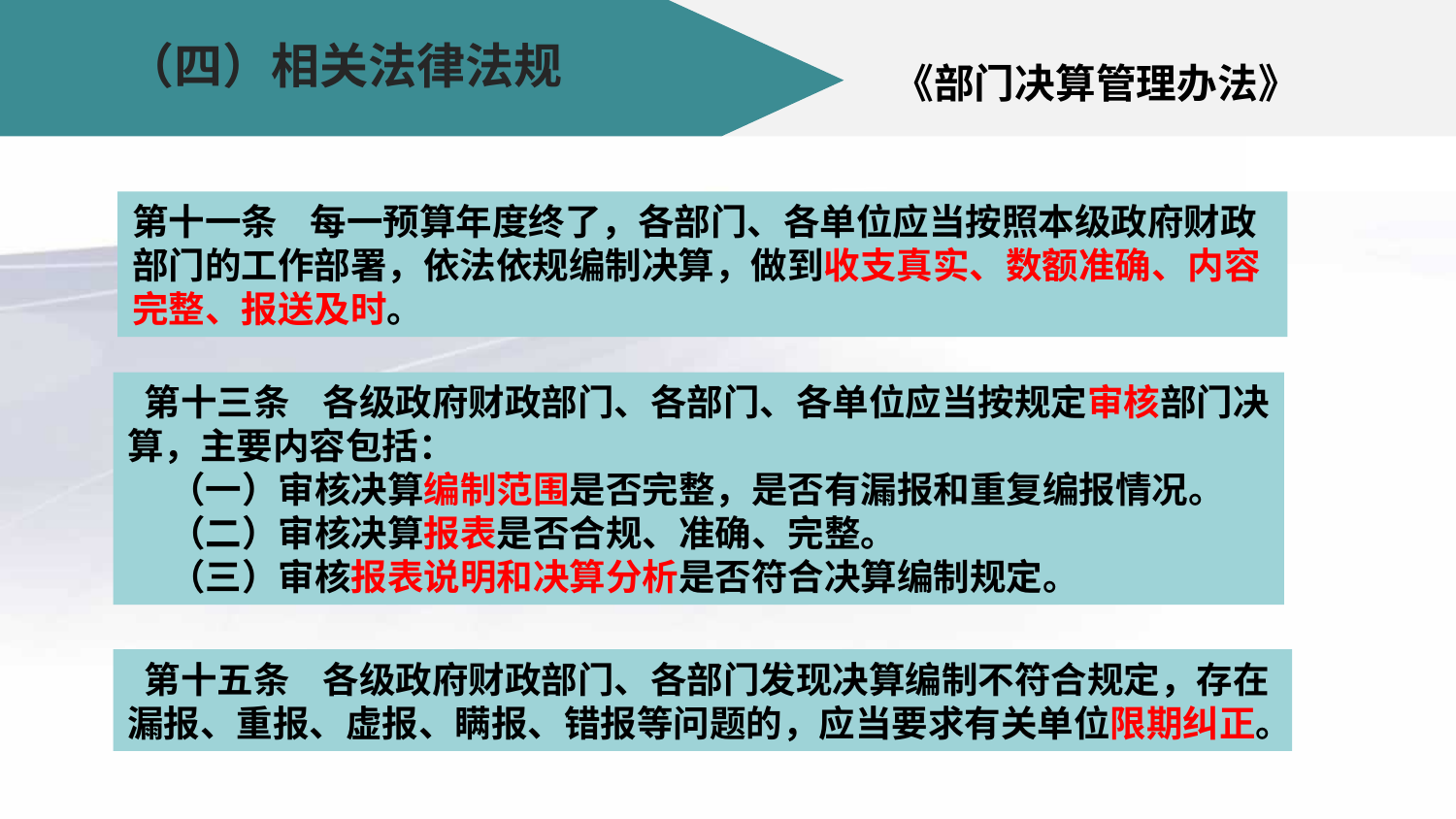

（四）相关法律法规
# 《部门决算管理办法》
第十一条    每一预算年度终了，各部门、各单位应当按照本级政府财政部门的工作部署，依法依规编制决算，做到收支真实、数额准确、内容完整、报送及时。
 第十三条    各级政府财政部门、各部门、各单位应当按规定审核部门决算，主要内容包括：
    （一）审核决算编制范围是否完整，是否有漏报和重复编报情况。
    （二）审核决算报表是否合规、准确、完整。
    （三）审核报表说明和决算分析是否符合决算编制规定。
 第十五条    各级政府财政部门、各部门发现决算编制不符合规定，存在漏报、重报、虚报、瞒报、错报等问题的，应当要求有关单位限期纠正。